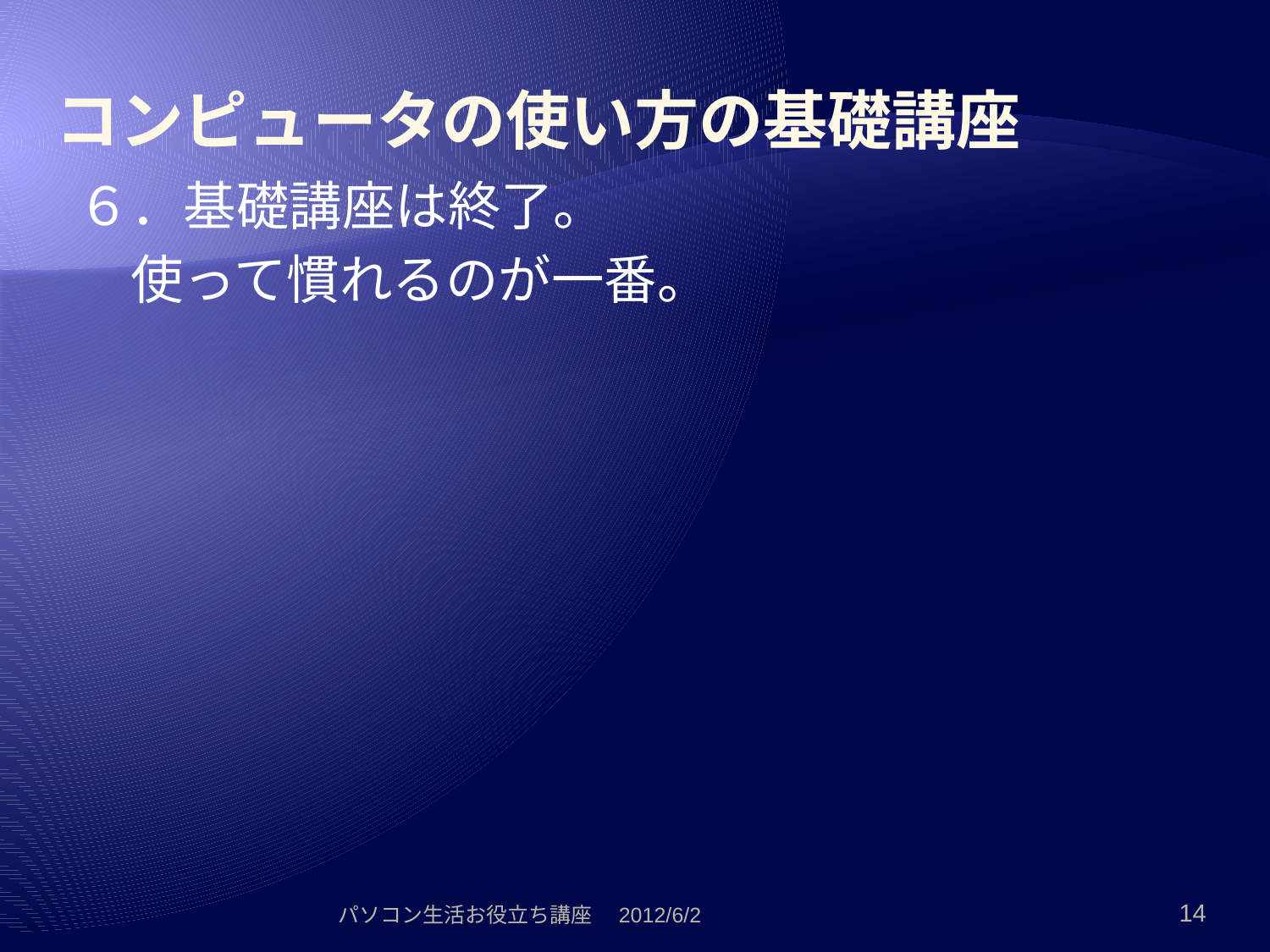

# コンピュータの使い方の基礎講座
６．基礎講座は終了。
　使って慣れるのが一番。
パソコン生活お役立ち講座　2012/6/2
14